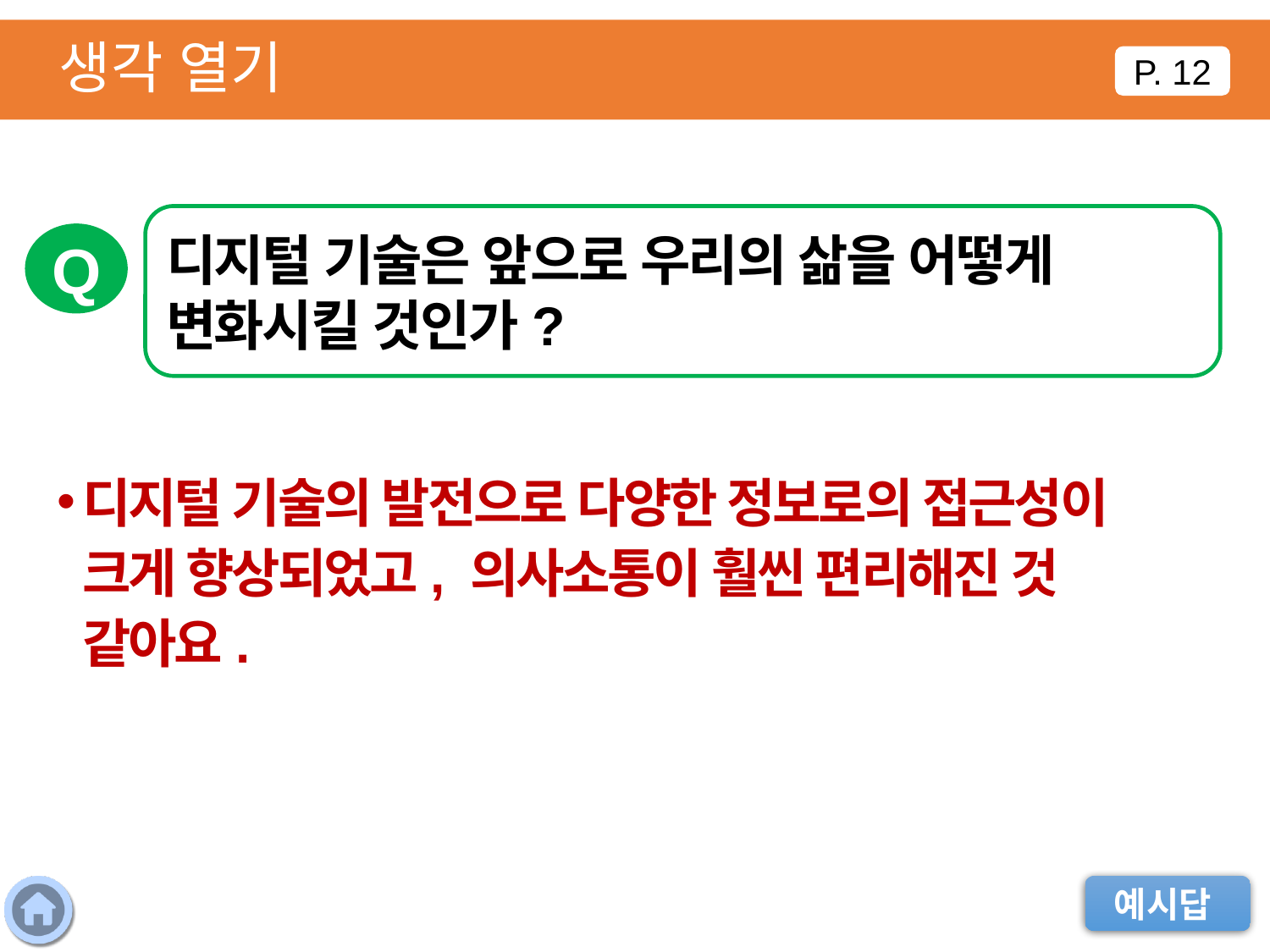

생각 열기
P. 12
디지털 기술은 앞으로 우리의 삶을 어떻게 변화시킬 것인가?
Q
디지털 기술의 발전으로 다양한 정보로의 접근성이 크게 향상되었고, 의사소통이 훨씬 편리해진 것 같아요.
예시답